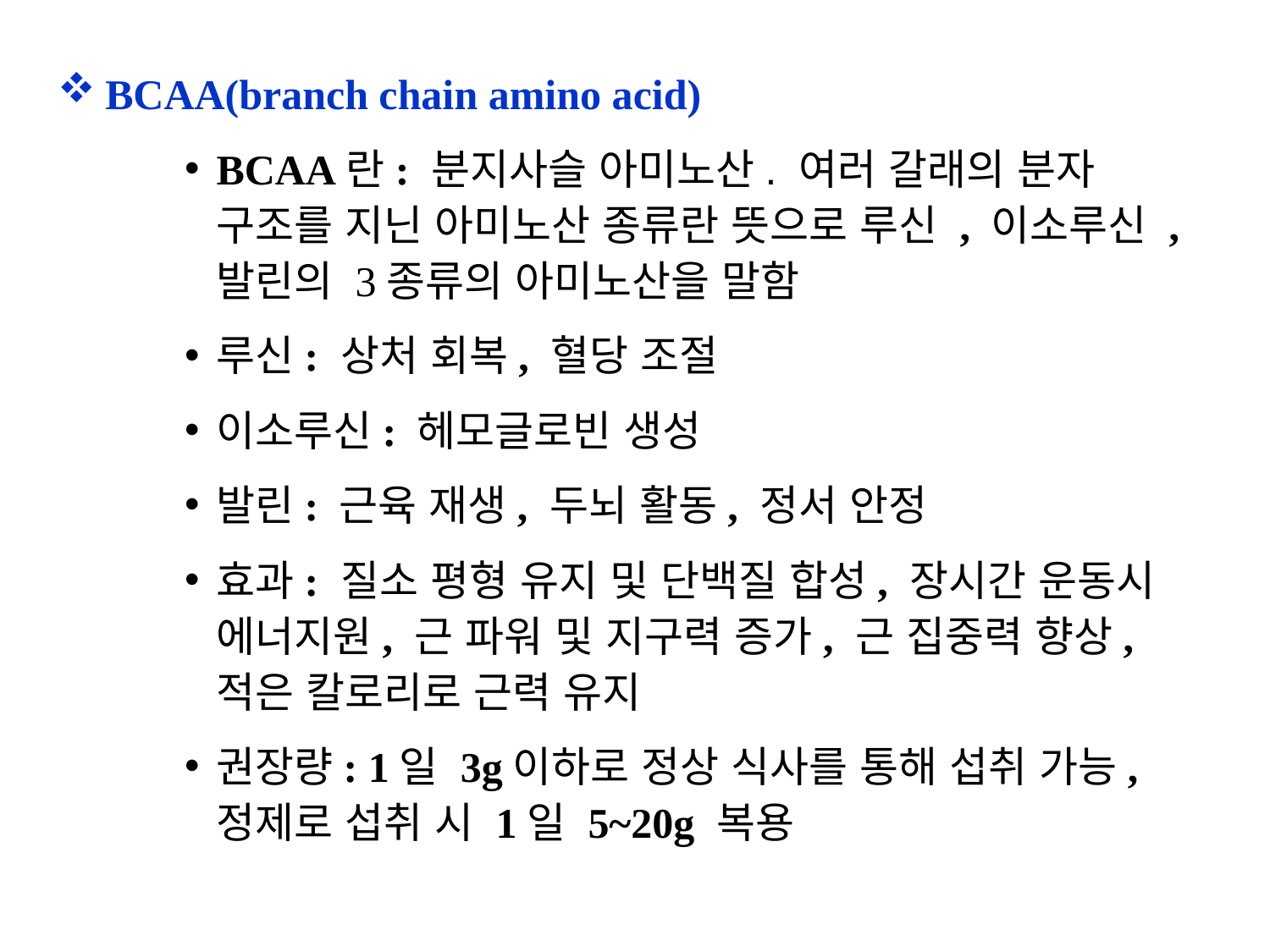

BCAA(branch chain amino acid)
BCAA란: 분지사슬 아미노산. 여러 갈래의 분자 구조를 지닌 아미노산 종류란 뜻으로 루신 , 이소루신 , 발린의 3종류의 아미노산을 말함
루신: 상처 회복, 혈당 조절
이소루신: 헤모글로빈 생성
발린: 근육 재생, 두뇌 활동, 정서 안정
효과: 질소 평형 유지 및 단백질 합성, 장시간 운동시 에너지원, 근 파워 및 지구력 증가, 근 집중력 향상, 적은 칼로리로 근력 유지
권장량: 1일 3g이하로 정상 식사를 통해 섭취 가능, 정제로 섭취 시 1일 5~20g 복용